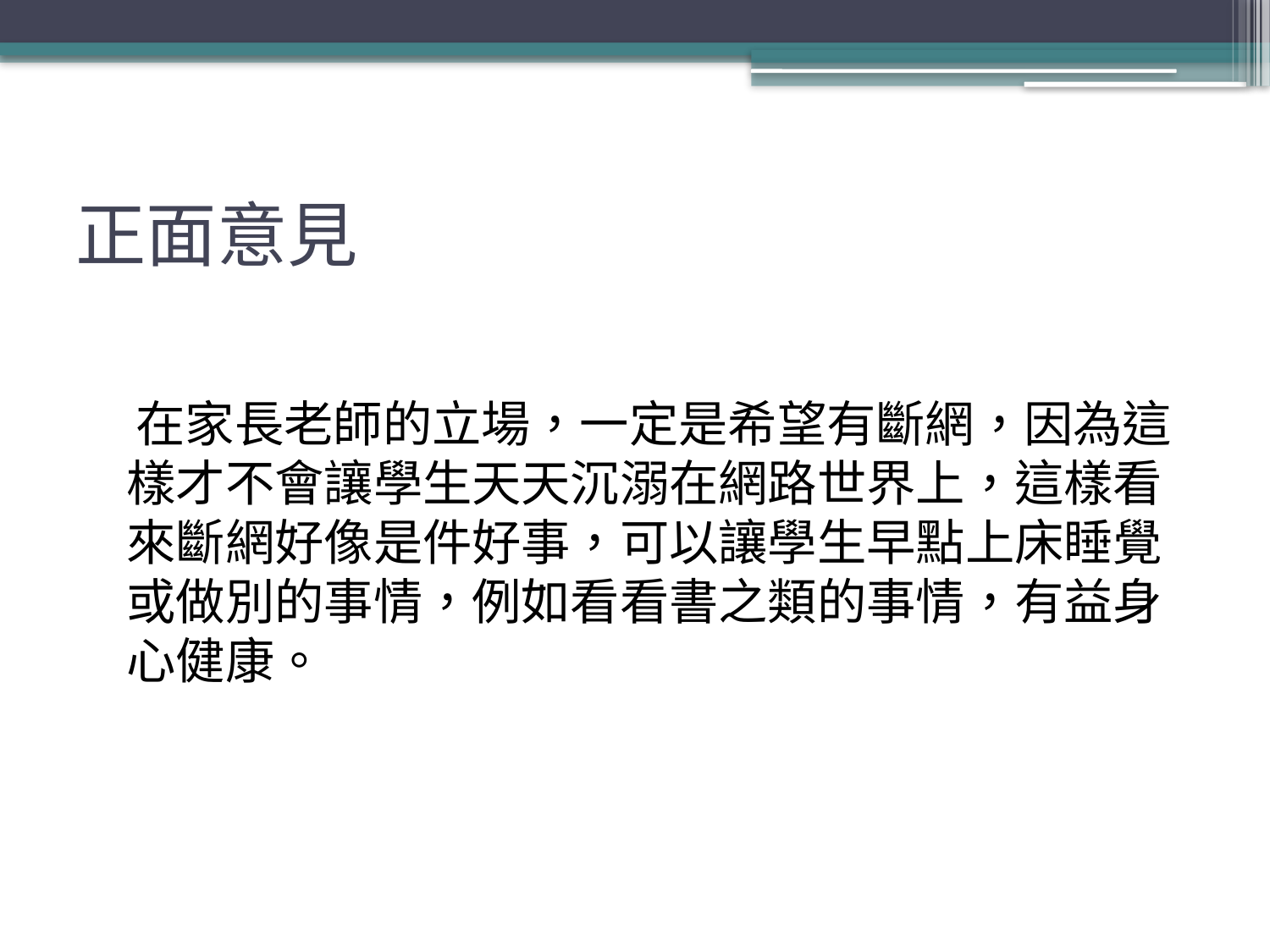

# 正面意見
   在家長老師的立場，一定是希望有斷網，因為這樣才不會讓學生天天沉溺在網路世界上，這樣看來斷網好像是件好事，可以讓學生早點上床睡覺或做別的事情，例如看看書之類的事情，有益身心健康。